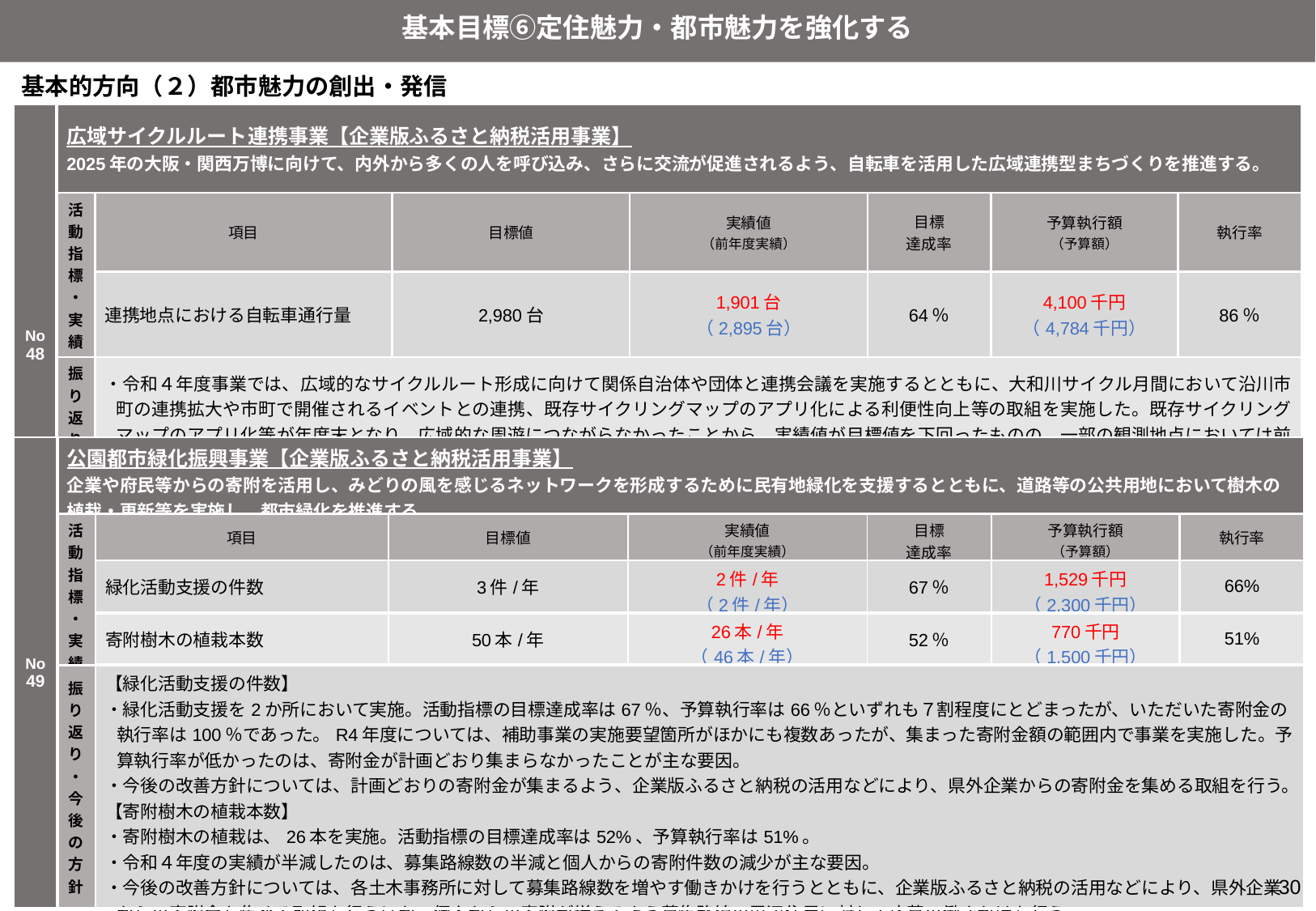

基本目標⑥定住魅力・都市魅力を強化する
基本的方向（２）都市魅力の創出・発信
| No 48 | 広域サイクルルート連携事業【企業版ふるさと納税活用事業】 2025年の大阪・関西万博に向けて、内外から多くの人を呼び込み、さらに交流が促進されるよう、自転車を活用した広域連携型まちづくりを推進する。 |  |  |  |  |  |  |
| --- | --- | --- | --- | --- | --- | --- | --- |
|  | 活動指標・実績 | 項目 | 目標値 | 実績値 （前年度実績） | 目標 達成率 | 予算執行額 （予算額） | 執行率 |
|  |  | 連携地点における自転車通行量 | 2,980台 | 1,901台 （2,895台） | 64％ | 4,100千円 （4,784千円） | 86％ |
|  | 振り返り・今後の方針 | ・令和４年度事業では、広域的なサイクルルート形成に向けて関係自治体や団体と連携会議を実施するとともに、大和川サイクル月間において沿川市町の連携拡大や市町で開催されるイベントとの連携、既存サイクリングマップのアプリ化による利便性向上等の取組を実施した。既存サイクリングマップのアプリ化等が年度末となり、広域的な周遊につながらなかったことから、実績値が目標値を下回ったものの、一部の観測地点においては前年度に比べ自転車通行量が増加しており、関係自治体等と更なる連携強化に取り組んでいく。 ・令和５年度は、大和川サイクル月間における沿川市町の連携拡大を図るとともに、近隣府県等と連携して広域的なサイクリングルートの形成に向け取り組み、府県をこえた周遊につなげ、引き続き、2025年の大阪・関西万博に向けて内外から多くの人を呼び込み、さらに交流が促進されるよう、自転車を活用した広域連携型まちづくりを推進する。 ※令和４年度企業版ふるさと納税寄附額：4,100千円 |  |  |  |  |  |
| No49 | 公園都市緑化振興事業【企業版ふるさと納税活用事業】 企業や府民等からの寄附を活用し、みどりの風を感じるネットワークを形成するために民有地緑化を支援するとともに、道路等の公共用地において樹木の植栽・更新等を実施し、都市緑化を推進する。 |  |  |  |  |  |  |
| --- | --- | --- | --- | --- | --- | --- | --- |
|  | 活動指標・実績 | 項目 | 目標値 | 実績値 （前年度実績） | 目標 達成率 | 予算執行額 （予算額） | 執行率 |
|  |  | 緑化活動支援の件数 | 3件/年 | 2件/年 （2件/年） | 67％ | 1,529千円 （2,300千円） | 66% |
|  |  | 寄附樹木の植栽本数 | 50本/年 | 26本/年 （46本/年） | 52％ | 770千円 （1,500千円） | 51% |
|  | 振り返り・ 今後の方針 | 【緑化活動支援の件数】 ・緑化活動支援を2か所において実施。活動指標の目標達成率は67％、予算執行率は66％といずれも７割程度にとどまったが、いただいた寄附金の執行率は100％であった。R4年度については、補助事業の実施要望箇所がほかにも複数あったが、集まった寄附金額の範囲内で事業を実施した。予算執行率が低かったのは、寄附金が計画どおり集まらなかったことが主な要因。 ・今後の改善方針については、計画どおりの寄附金が集まるよう、企業版ふるさと納税の活用などにより、県外企業からの寄附金を集める取組を行う。 【寄附樹木の植栽本数】 ・寄附樹木の植栽は、26本を実施。活動指標の目標達成率は52%、予算執行率は51%。 ・令和４年度の実績が半減したのは、募集路線数の半減と個人からの寄附件数の減少が主な要因。 ・今後の改善方針については、各土木事務所に対して募集路線数を増やす働きかけを行うとともに、企業版ふるさと納税の活用などにより、県外企業からの寄附金を集める取組を行うほか、個人からの寄附が増えるよう募集路線の周辺住民に対して応募の働きかけを行う。 ※令和４年度企業版ふるさと納税寄附額：100千円 |  |  |  |  |  |
30